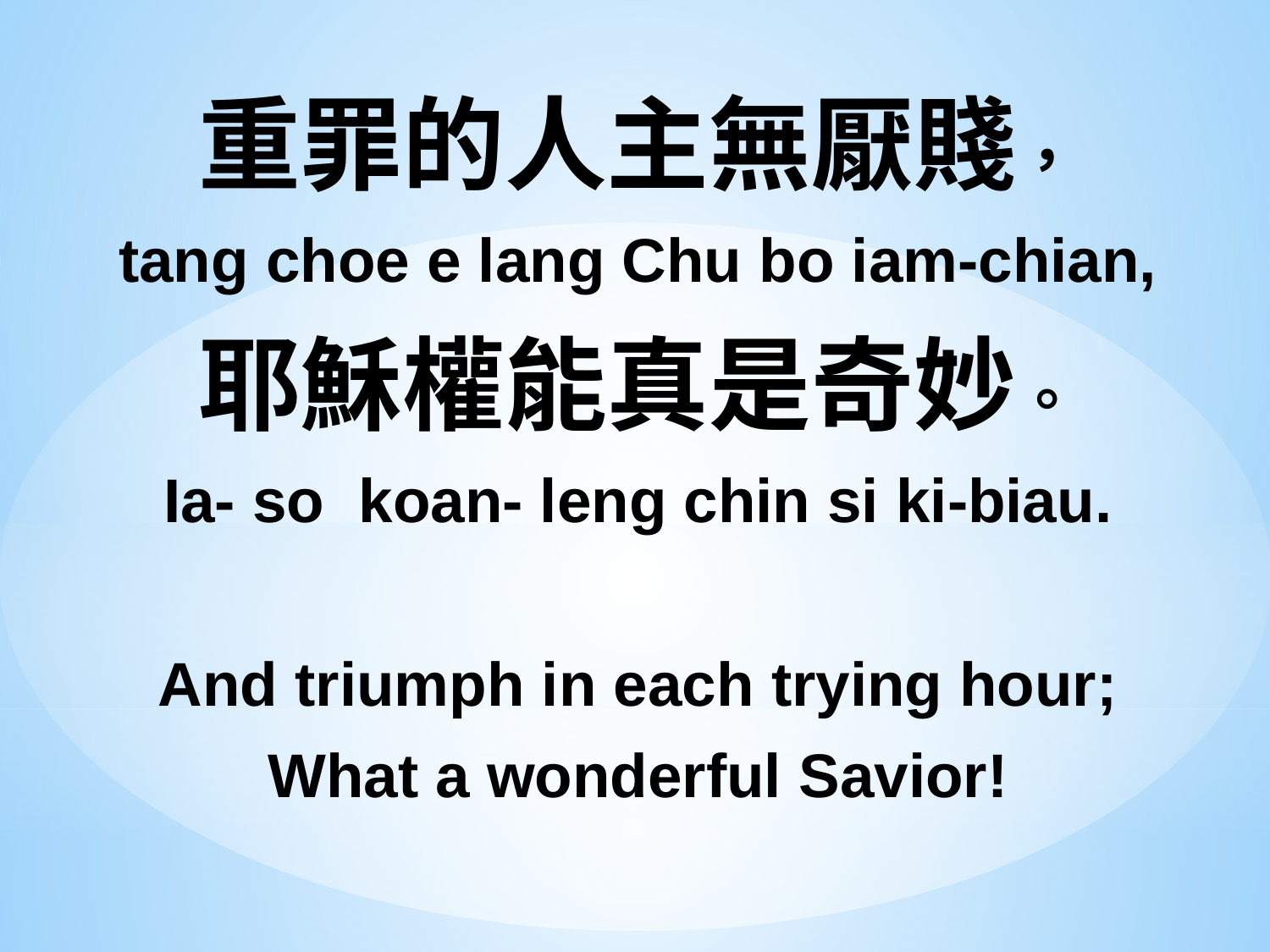

重罪的人主無厭賤，
tang choe e lang Chu bo iam-chian,
耶穌權能真是奇妙。
Ia- so  koan- leng chin si ki-biau.

And triumph in each trying hour;
What a wonderful Savior!